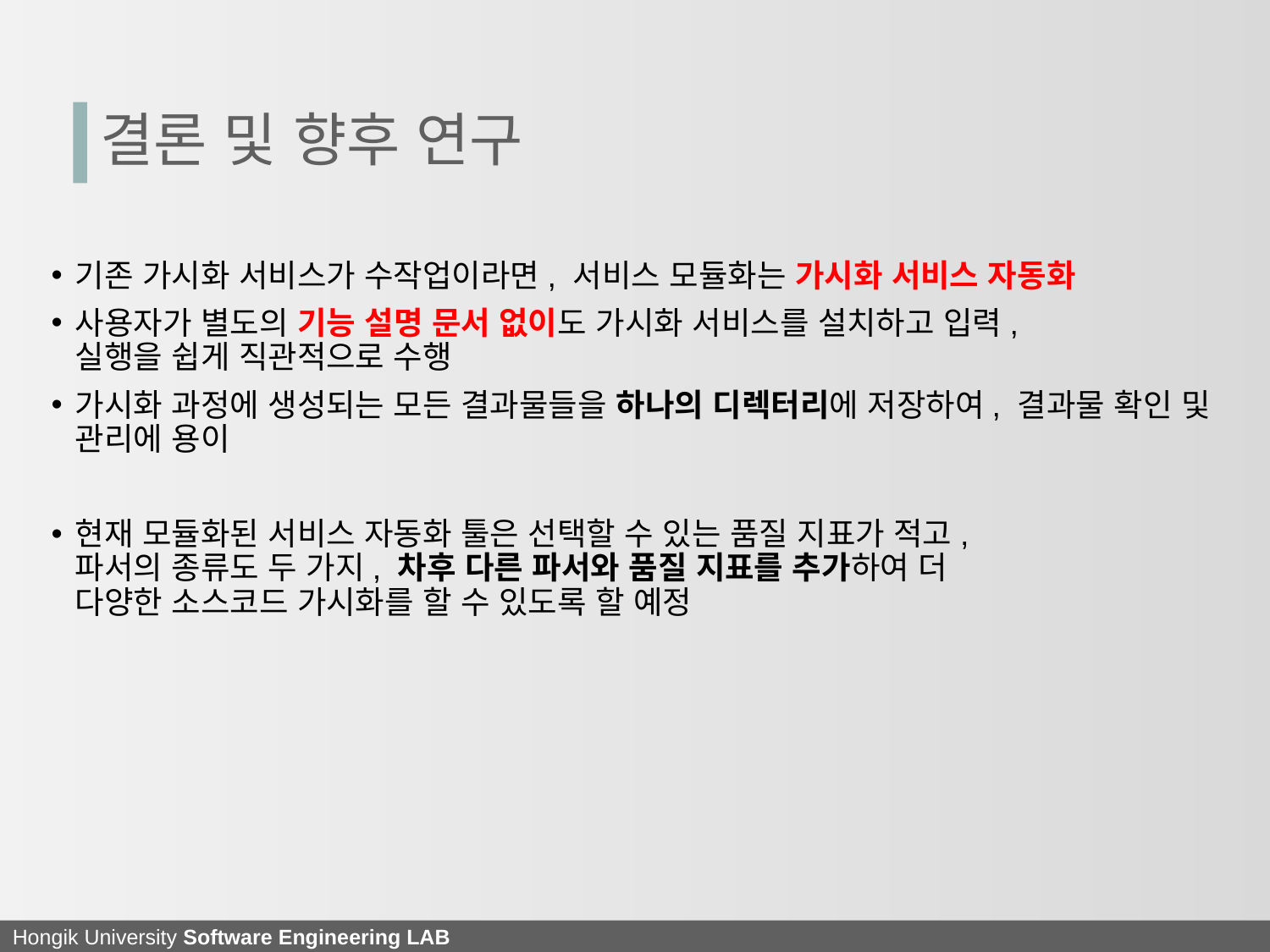

# 결론 및 향후 연구
기존 가시화 서비스가 수작업이라면, 서비스 모듈화는 가시화 서비스 자동화
사용자가 별도의 기능 설명 문서 없이도 가시화 서비스를 설치하고 입력,
실행을 쉽게 직관적으로 수행
가시화 과정에 생성되는 모든 결과물들을 하나의 디렉터리에 저장하여, 결과물 확인 및 관리에 용이

현재 모듈화된 서비스 자동화 툴은 선택할 수 있는 품질 지표가 적고,
파서의 종류도 두 가지, 차후 다른 파서와 품질 지표를 추가하여 더
다양한 소스코드 가시화를 할 수 있도록 할 예정